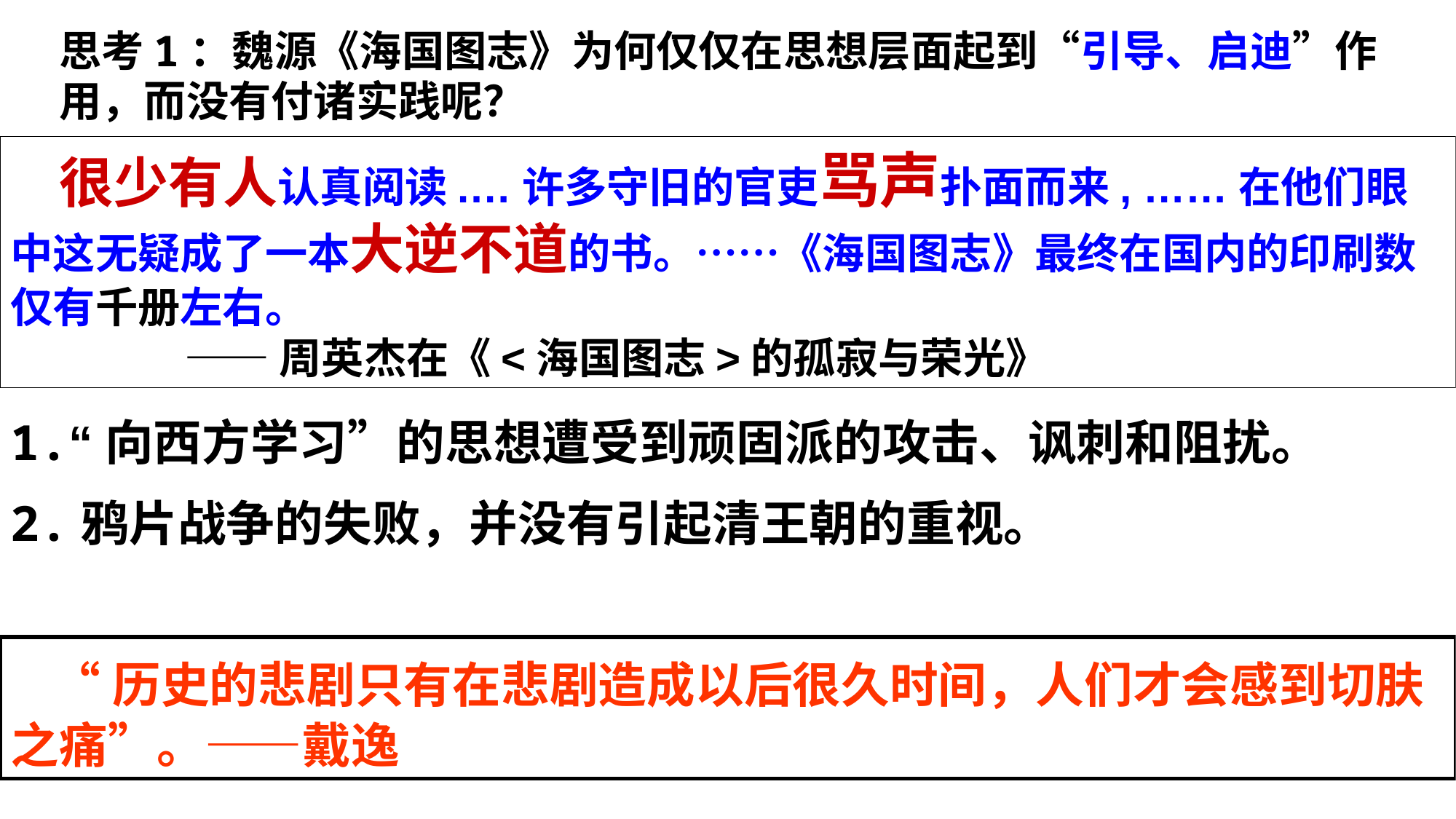

思考1：魏源《海国图志》为何仅仅在思想层面起到“引导、启迪”作用，而没有付诸实践呢？
    很少有人认真阅读.…许多守旧的官吏骂声扑面而来, ……在他们眼中这无疑成了一本大逆不道的书。……《海国图志》最终在国内的印刷数仅有千册左右。
                  ——周英杰在《<海国图志>的孤寂与荣光》
1.“向西方学习”的思想遭受到顽固派的攻击、讽刺和阻扰。
2.鸦片战争的失败，并没有引起清王朝的重视。
   “历史的悲剧只有在悲剧造成以后很久时间，人们才会感到切肤之痛”。——戴逸